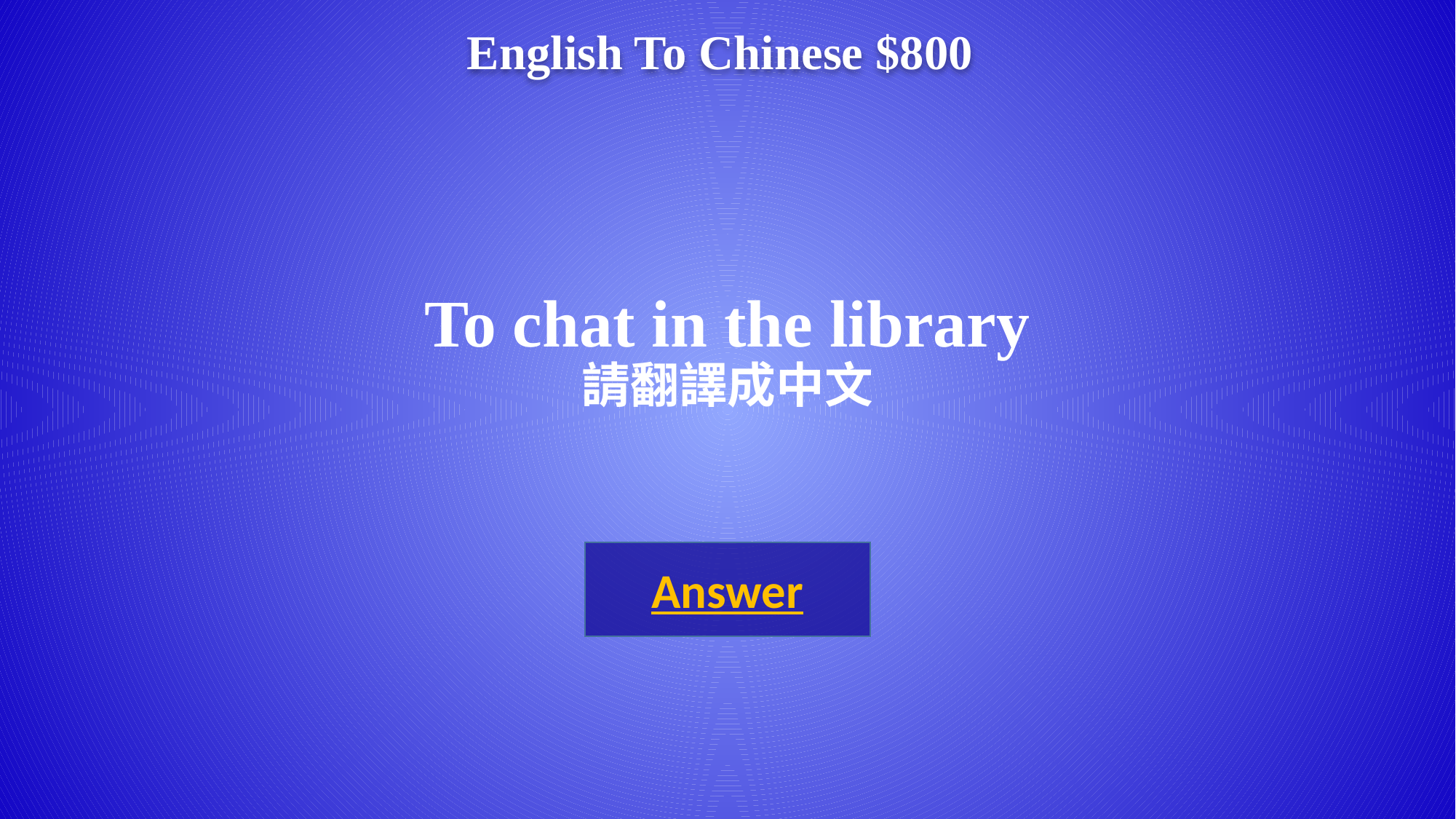

English To Chinese $800

# To chat in the library 請翻譯成中文